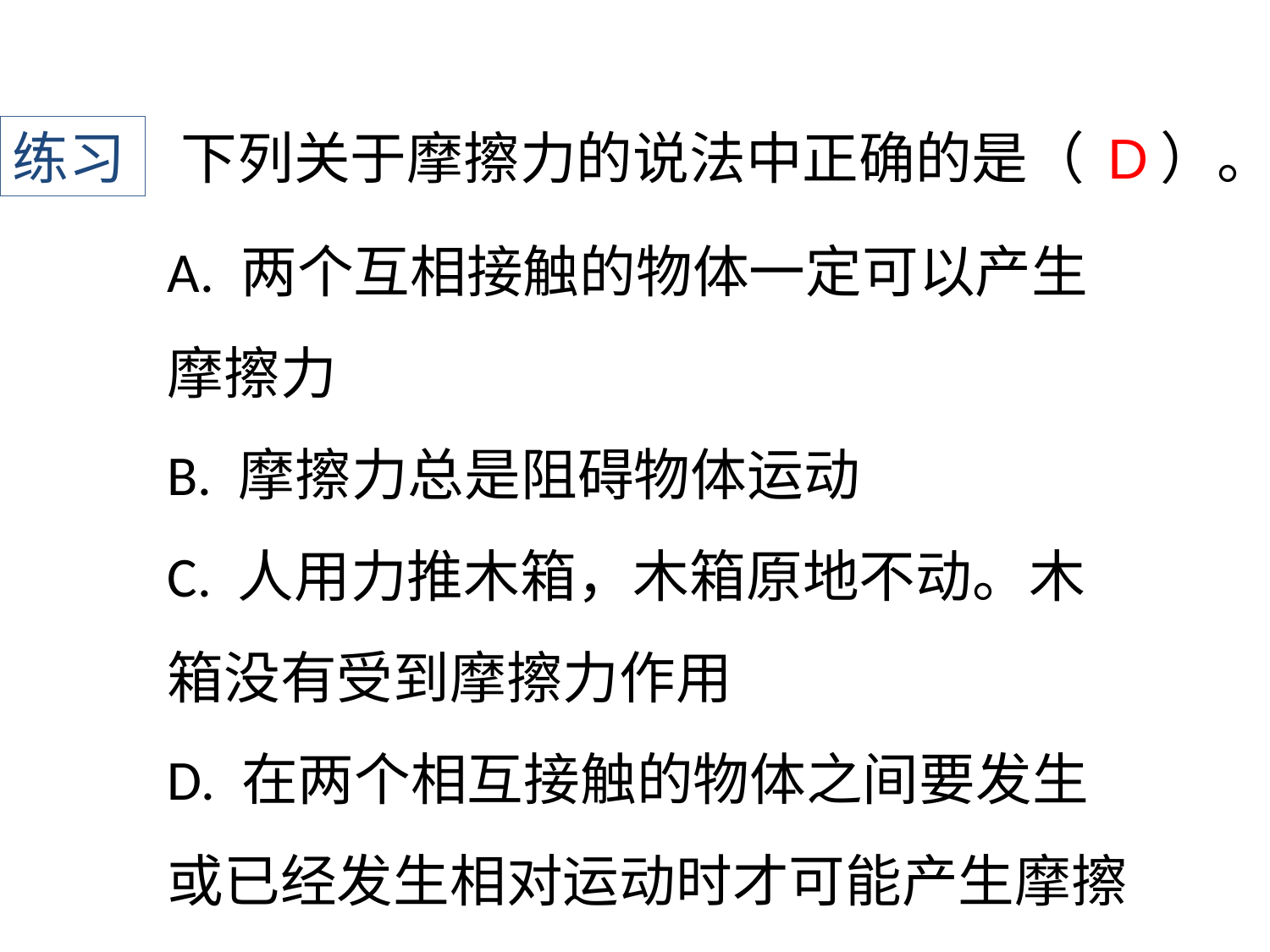

练习
﻿下列关于摩擦力的说法中正确的是（      ）。
D
A. 两个互相接触的物体一定可以产生摩擦力
B. 摩擦力总是阻碍物体运动
C. 人用力推木箱，木箱原地不动。木箱没有受到摩擦力作用
D. 在两个相互接触的物体之间要发生或已经发生相对运动时才可能产生摩擦力